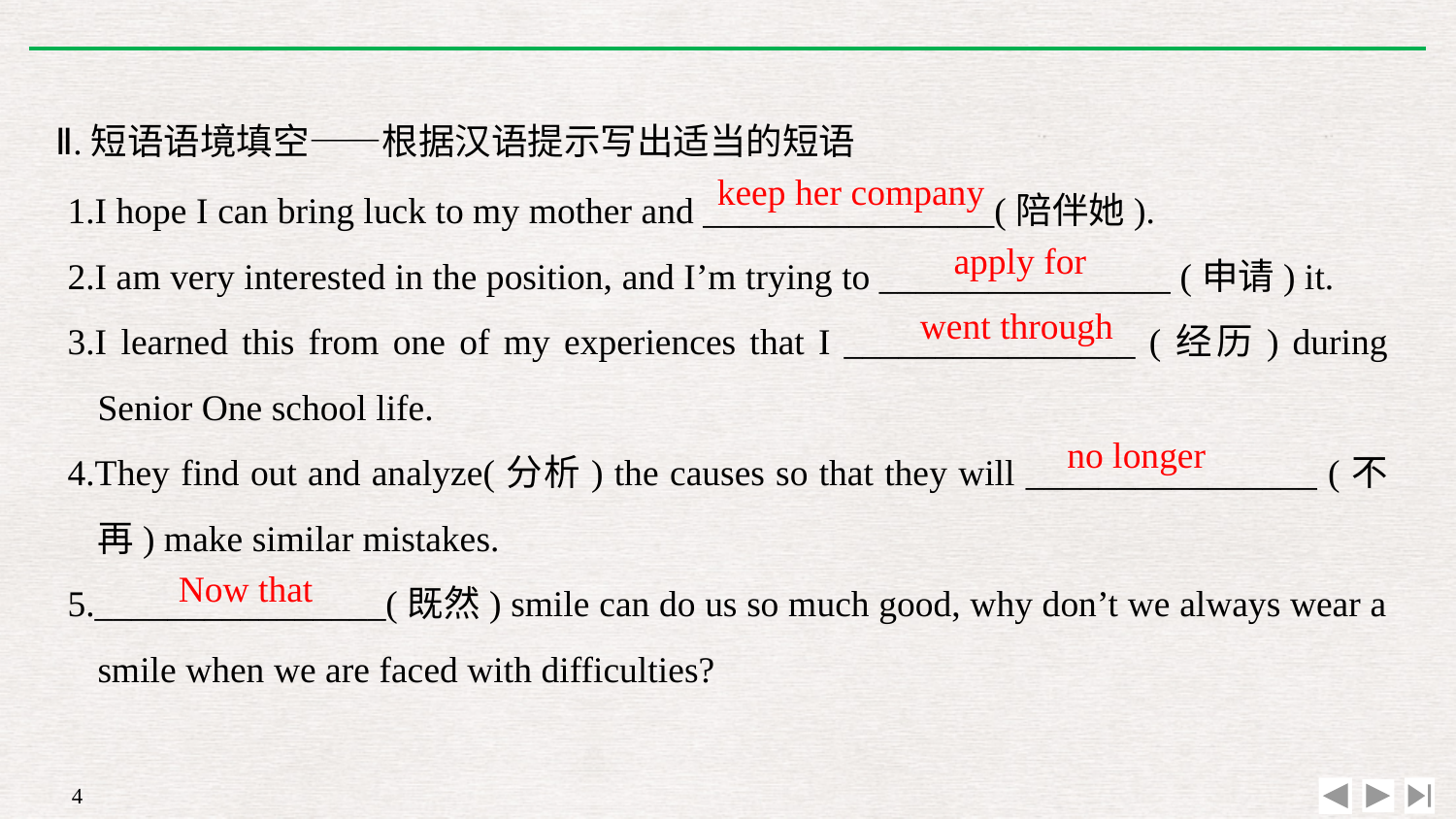

Ⅱ.短语语境填空——根据汉语提示写出适当的短语
1.I hope I can bring luck to my mother and ________________(陪伴她).
2.I am very interested in the position, and I’m trying to ________________ (申请) it.
3.I learned this from one of my experiences that I ________________ (经历) during Senior One school life.
4.They find out and analyze(分析) the causes so that they will ________________ (不再) make similar mistakes.
5.________________(既然) smile can do us so much good, why don’t we always wear a smile when we are faced with difficulties?
keep her company
apply for
went through
no longer
Now that